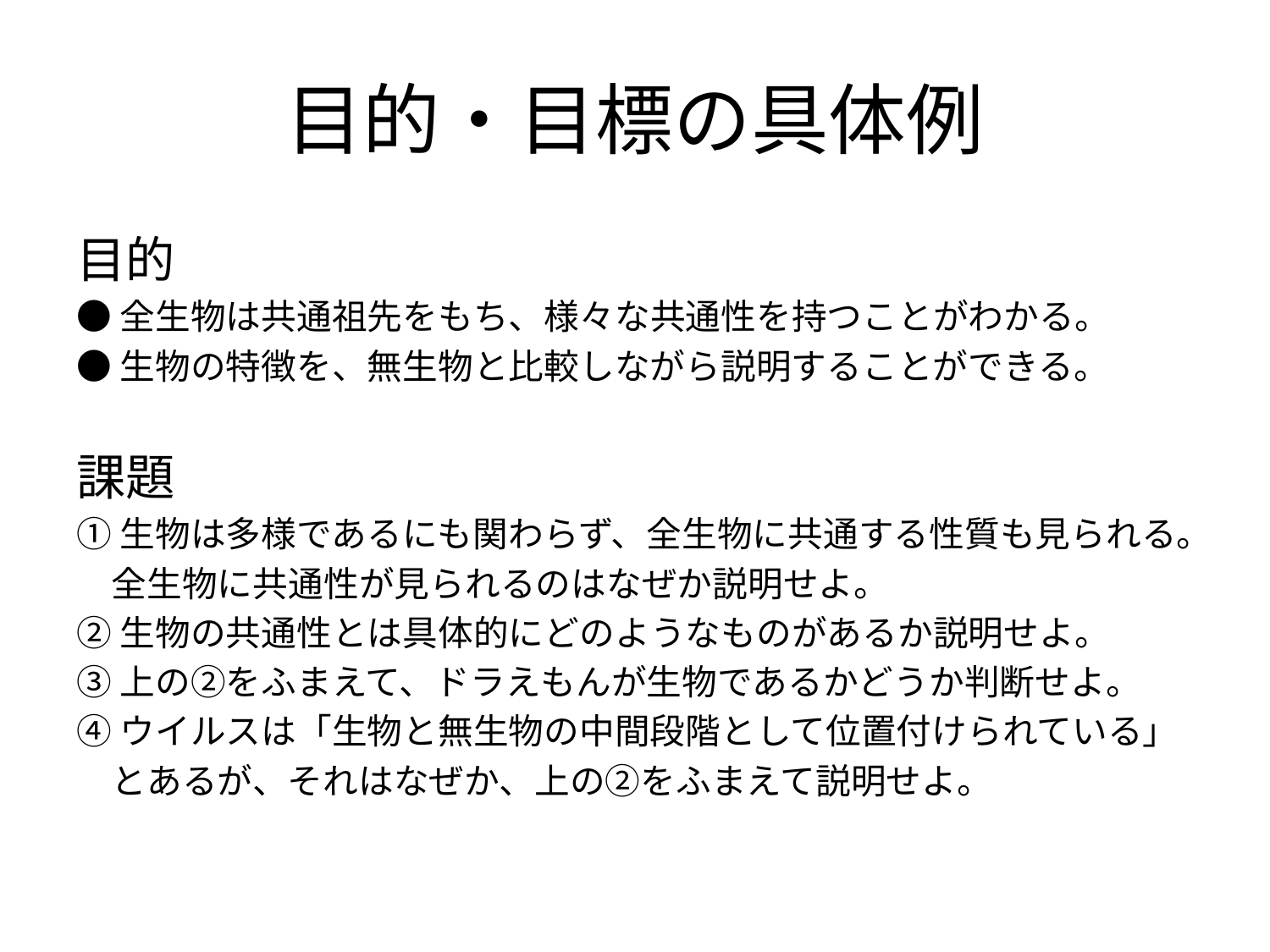

# 目的・目標の具体例
目的
●全生物は共通祖先をもち、様々な共通性を持つことがわかる。
●生物の特徴を、無生物と比較しながら説明することができる。

課題
①生物は多様であるにも関わらず、全生物に共通する性質も見られる。
　全生物に共通性が見られるのはなぜか説明せよ。
②生物の共通性とは具体的にどのようなものがあるか説明せよ。
③上の②をふまえて、ドラえもんが生物であるかどうか判断せよ。
④ウイルスは「生物と無生物の中間段階として位置付けられている」
　とあるが、それはなぜか、上の②をふまえて説明せよ。